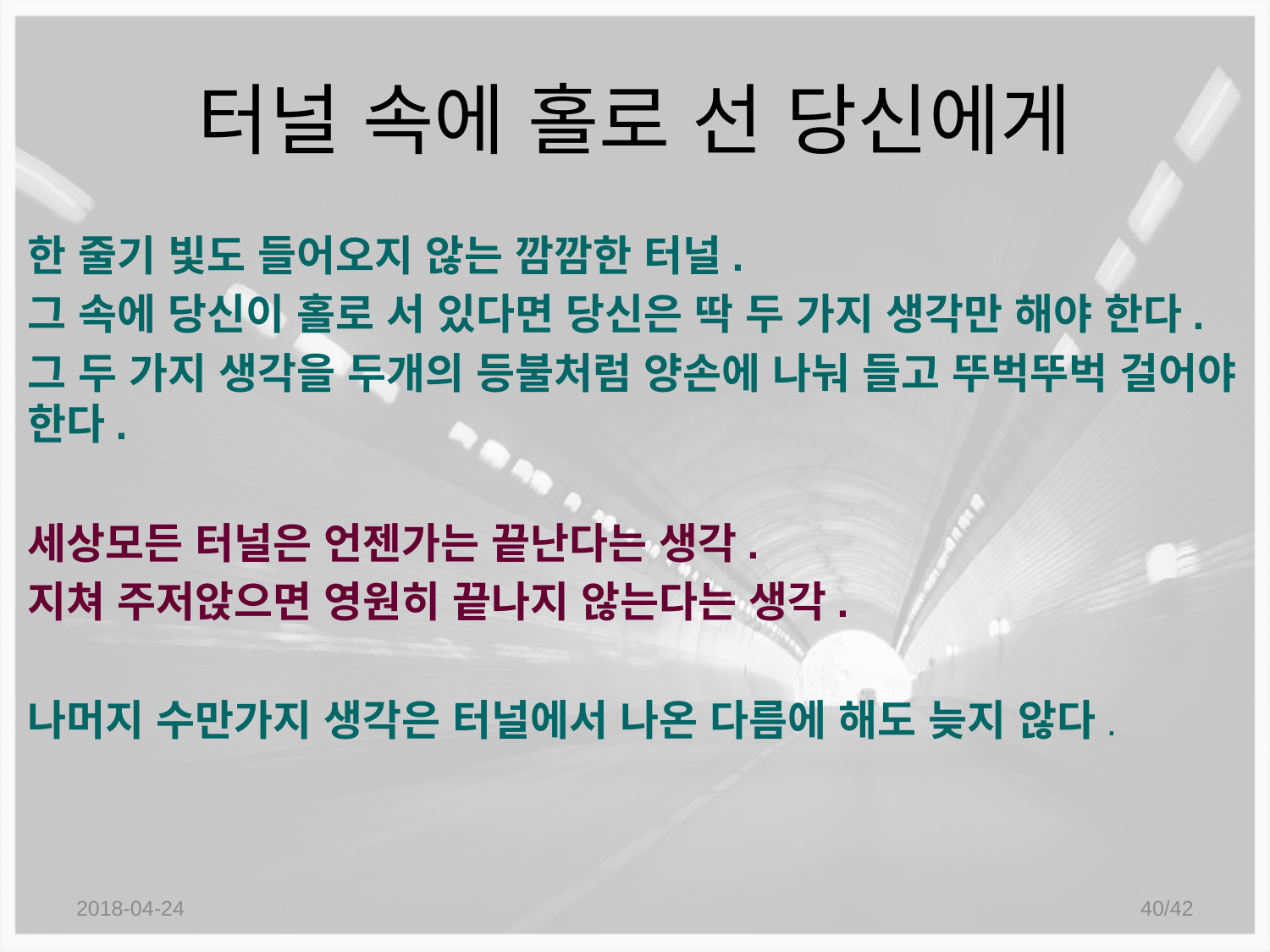

# 터널 속에 홀로 선 당신에게
한 줄기 빛도 들어오지 않는 깜깜한 터널.
그 속에 당신이 홀로 서 있다면 당신은 딱 두 가지 생각만 해야 한다.
그 두 가지 생각을 두개의 등불처럼 양손에 나눠 들고 뚜벅뚜벅 걸어야 한다.

세상모든 터널은 언젠가는 끝난다는 생각.
지쳐 주저앉으면 영원히 끝나지 않는다는 생각.

나머지 수만가지 생각은 터널에서 나온 다름에 해도 늦지 않다.
2018-04-24
40/42